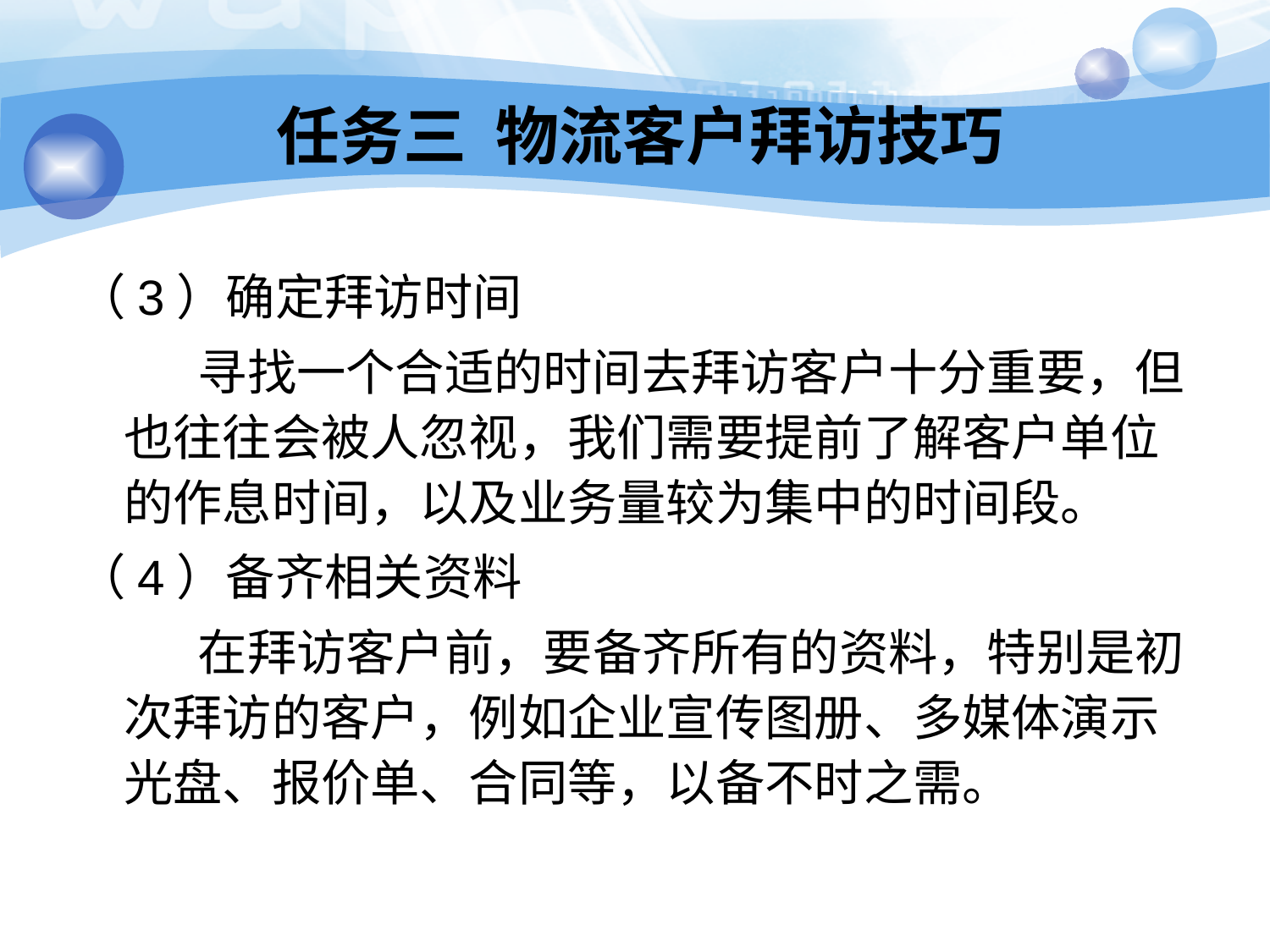

# 任务三  物流客户拜访技巧
（3）确定拜访时间
          寻找一个合适的时间去拜访客户十分重要，但也往往会被人忽视，我们需要提前了解客户单位的作息时间，以及业务量较为集中的时间段。
（4）备齐相关资料
          在拜访客户前，要备齐所有的资料，特别是初次拜访的客户，例如企业宣传图册、多媒体演示光盘、报价单、合同等，以备不时之需。